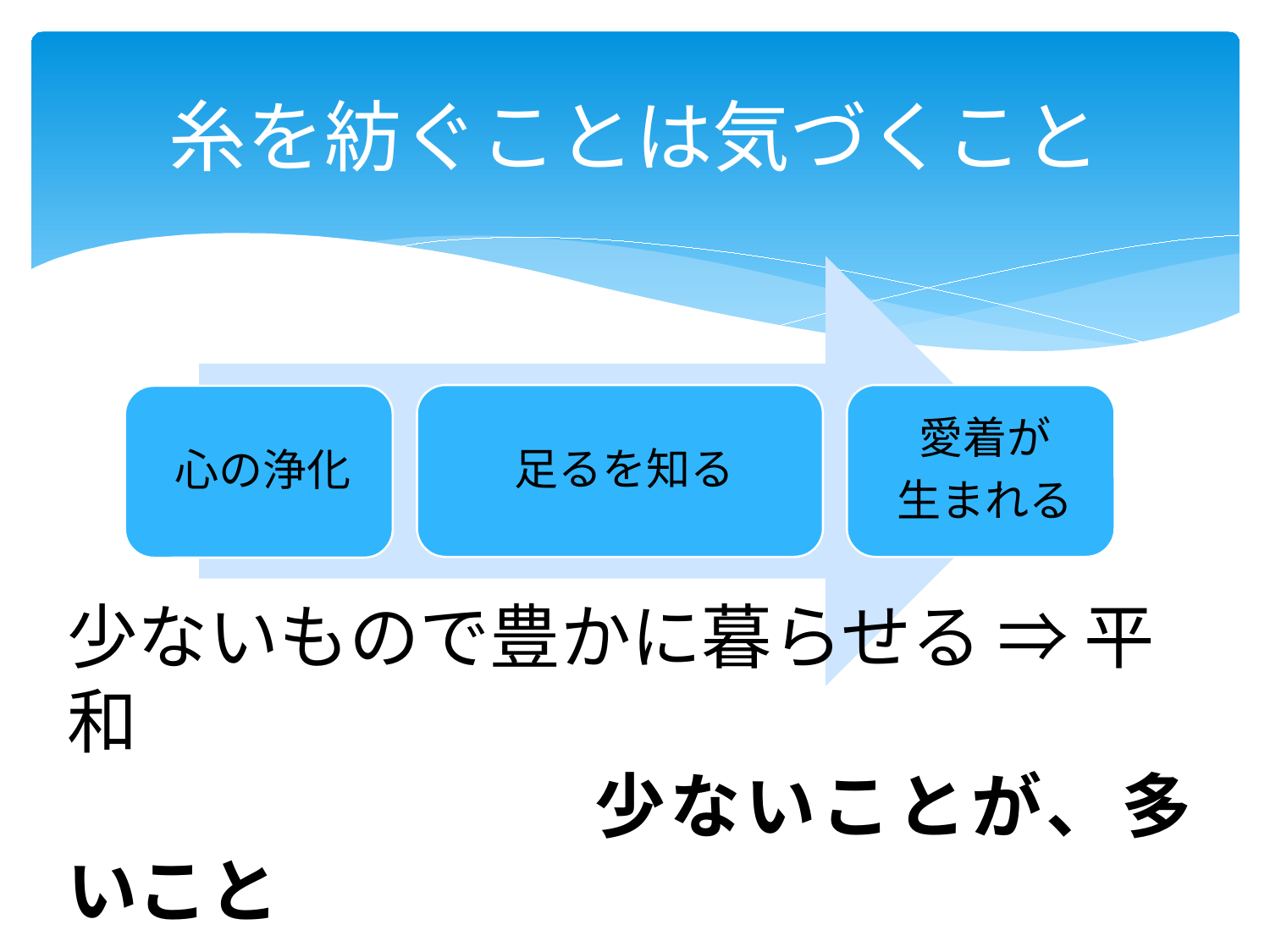

# 糸を紡ぐことは気づくこと
心の浄化
足るを知る
愛着が
生まれる
少ないもので豊かに暮らせる ⇒ 平和
　　　　　　　少ないことが、多いこと
　　　　　　　　　　　　Less is More!!